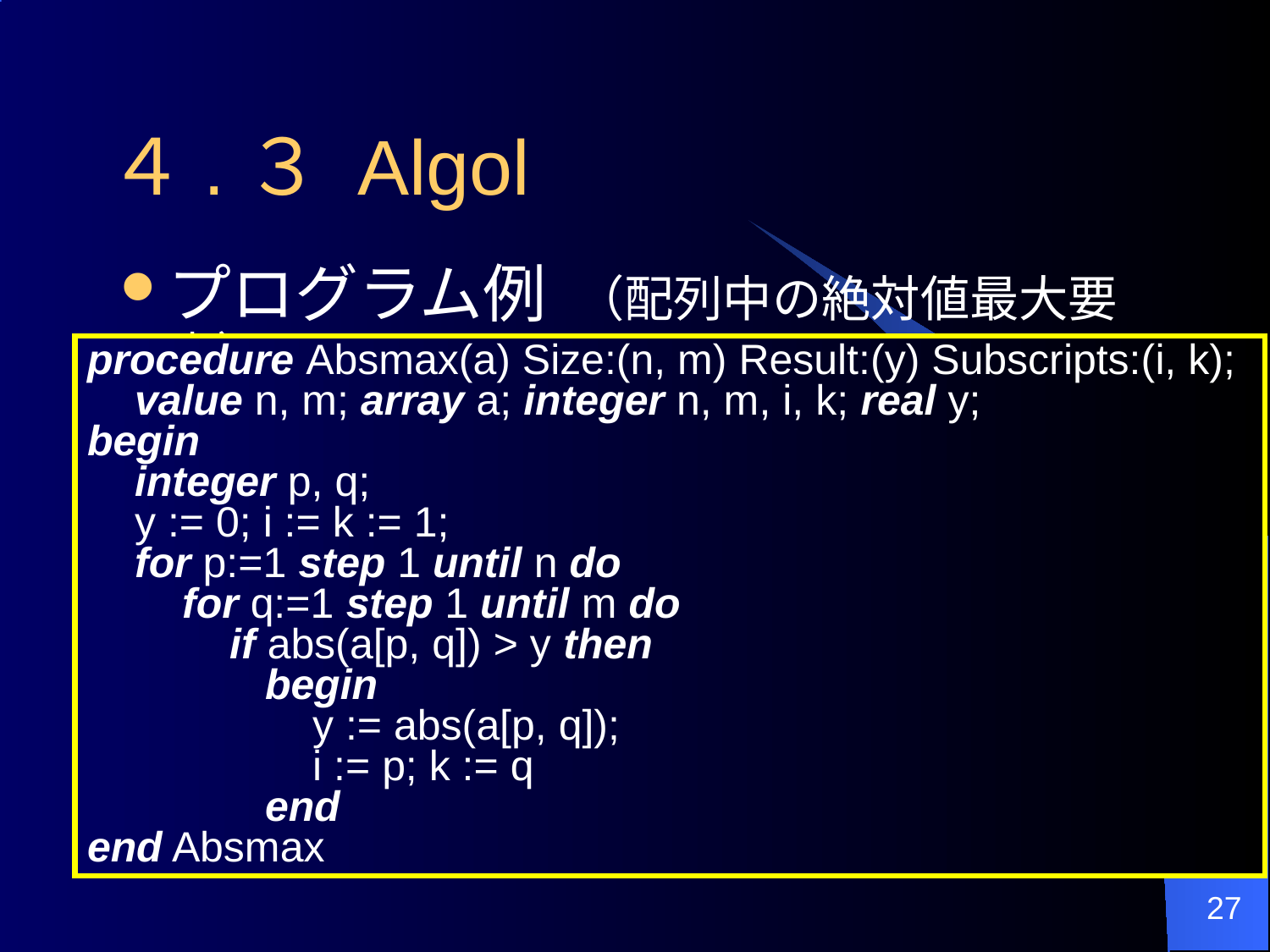

# ４.３ Algol
プログラム例  （配列中の絶対値最大要素）
procedure Absmax(a) Size:(n, m) Result:(y) Subscripts:(i, k);
    value n, m; array a; integer n, m, i, k; real y;
begin
    integer p, q;
    y := 0; i := k := 1;
    for p:=1 step 1 until n do
        for q:=1 step 1 until m do
            if abs(a[p, q]) > y then
               begin
                   y := abs(a[p, q]);
                   i := p; k := q
               end
end Absmax
27